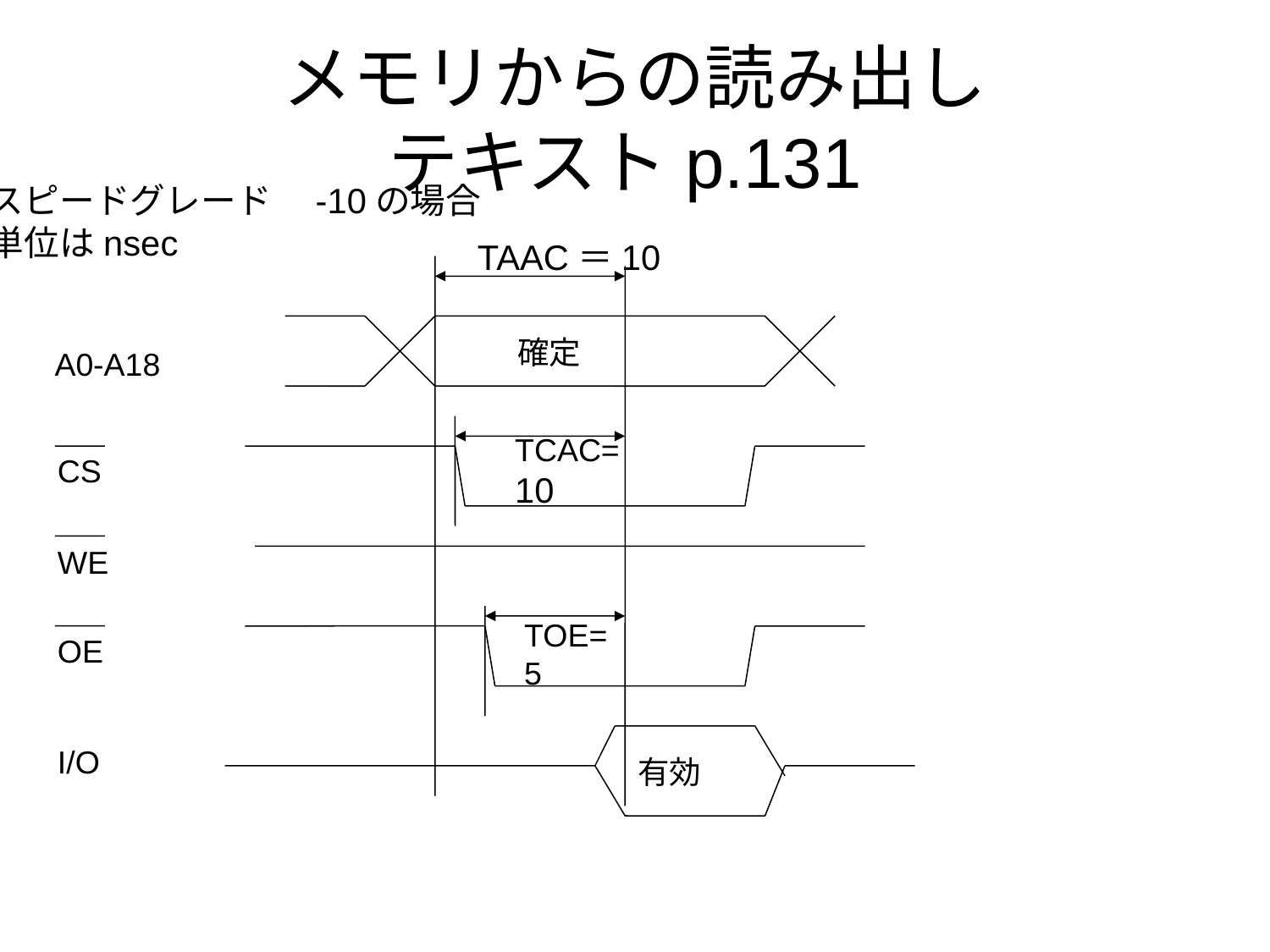

# メモリからの読み出し テキストp.131
スピードグレード　-10の場合
単位はnsec

TAAC＝10

確定
A0-A18

TCAC=
10

CS

WE

TOE=
5

OE

I/O
有効